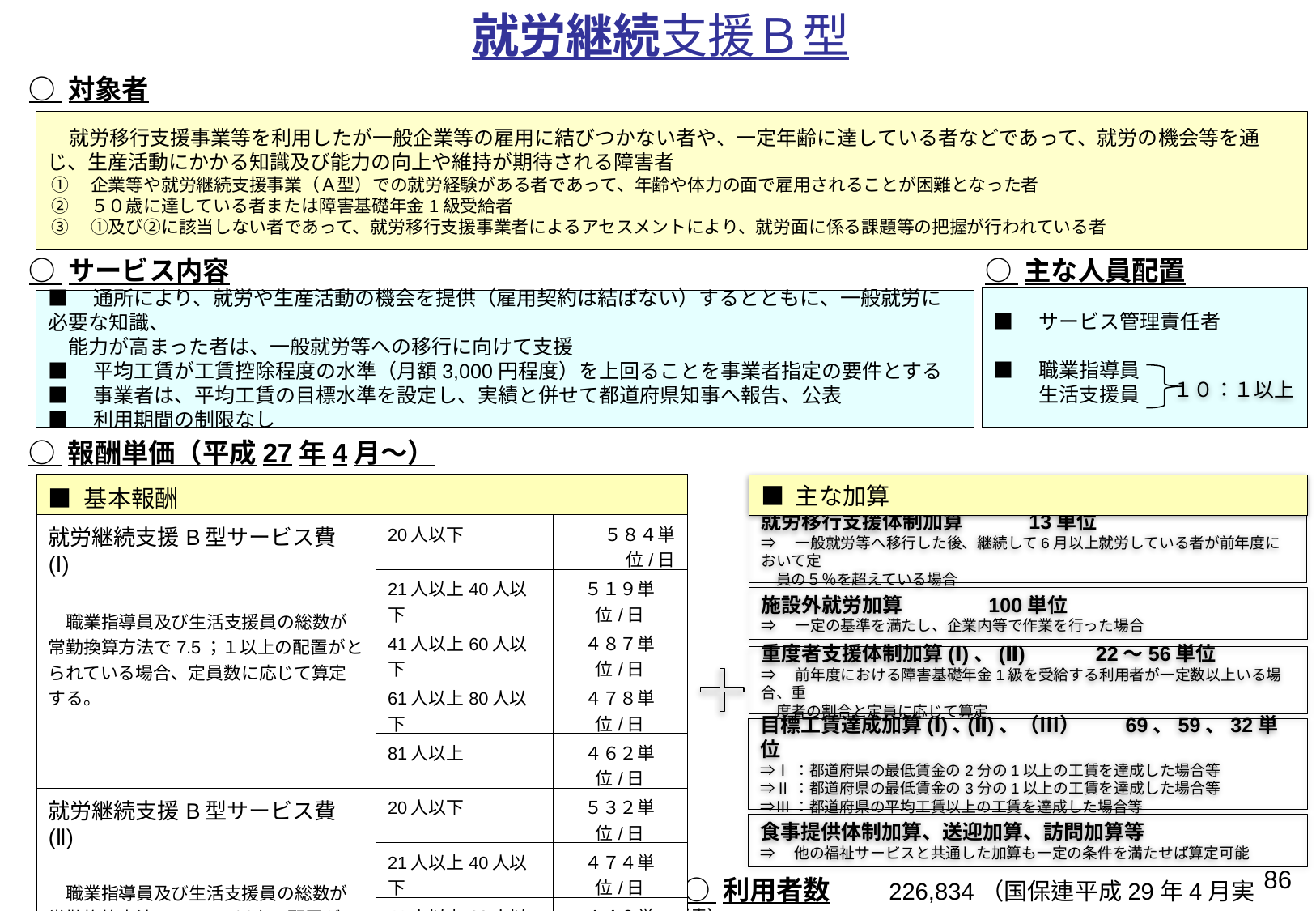

就労継続支援Ｂ型
○ 対象者
　就労移行支援事業等を利用したが一般企業等の雇用に結びつかない者や、一定年齢に達している者などであって、就労の機会等を通じ、生産活動にかかる知識及び能力の向上や維持が期待される障害者
 ①　企業等や就労継続支援事業（Ａ型）での就労経験がある者であって、年齢や体力の面で雇用されることが困難となった者
 ②　５０歳に達している者または障害基礎年金1級受給者
 ③　①及び②に該当しない者であって、就労移行支援事業者によるアセスメントにより、就労面に係る課題等の把握が行われている者
○ サービス内容
○ 主な人員配置
■　サービス管理責任者

■　職業指導員
　　 生活支援員
■　通所により、就労や生産活動の機会を提供（雇用契約は結ばない）するとともに、一般就労に必要な知識、
　能力が高まった者は、一般就労等への移行に向けて支援
■　平均工賃が工賃控除程度の水準（月額3,000円程度）を上回ることを事業者指定の要件とする
■　事業者は、平均工賃の目標水準を設定し、実績と併せて都道府県知事へ報告、公表
■　利用期間の制限なし

１０：１以上
○ 報酬単価（平成27年4月～）
| ■ 基本報酬 |  |  |
| --- | --- | --- |
| 就労継続支援B型サービス費(Ⅰ) 　　　　 　職業指導員及び生活支援員の総数が常勤換算方法で7.5；１以上の配置がとられている場合、定員数に応じて算定する。 | 20人以下 | ５８４単位/日 |
|  | 21人以上40人以下 | ５１９単位/日 |
|  | 41人以上60人以下 | ４８７単位/日 |
|  | 61人以上80人以下 | ４７８単位/日 |
|  | 81人以上 | ４６２単位/日 |
| 就労継続支援B型サービス費(Ⅱ) 　　　　 　職業指導員及び生活支援員の総数が常勤換算方法で10；１以上の配置がとられている場合、定員数に応じて算定する。 | 20人以下 | ５３２単位/日 |
|  | 21人以上40人以下 | ４７４単位/日 |
|  | 41人以上60人以下 | ４４０単位/日 |
|  | 61人以上80人以下 | ４３１単位/日 |
|  | 81人以上 | ４１６単位/日 |
■ 主な加算
就労移行支援体制加算　　　13単位
⇒　一般就労等へ移行した後、継続して6月以上就労している者が前年度において定
　員の５％を超えている場合
施設外就労加算　　　　100単位
⇒　一定の基準を満たし、企業内等で作業を行った場合
重度者支援体制加算(Ⅰ)、(Ⅱ)　　　22～56単位
⇒　前年度における障害基礎年金1級を受給する利用者が一定数以上いる場合、重
　度者の割合と定員に応じて算定

目標工賃達成加算(Ⅰ)､(Ⅱ)、（Ⅲ）　　69、59、32単位
⇒Ⅰ：都道府県の最低賃金の2分の1以上の工賃を達成した場合等
⇒Ⅱ：都道府県の最低賃金の3分の1以上の工賃を達成した場合等
⇒Ⅲ：都道府県の平均工賃以上の工賃を達成した場合等
食事提供体制加算、送迎加算、訪問加算等
⇒　他の福祉サービスと共通した加算も一定の条件を満たせば算定可能
86
○ 事業所数　　 10,834（国保連平成29年4月実績）
○ 利用者数　　 226,834（国保連平成29年4月実績）